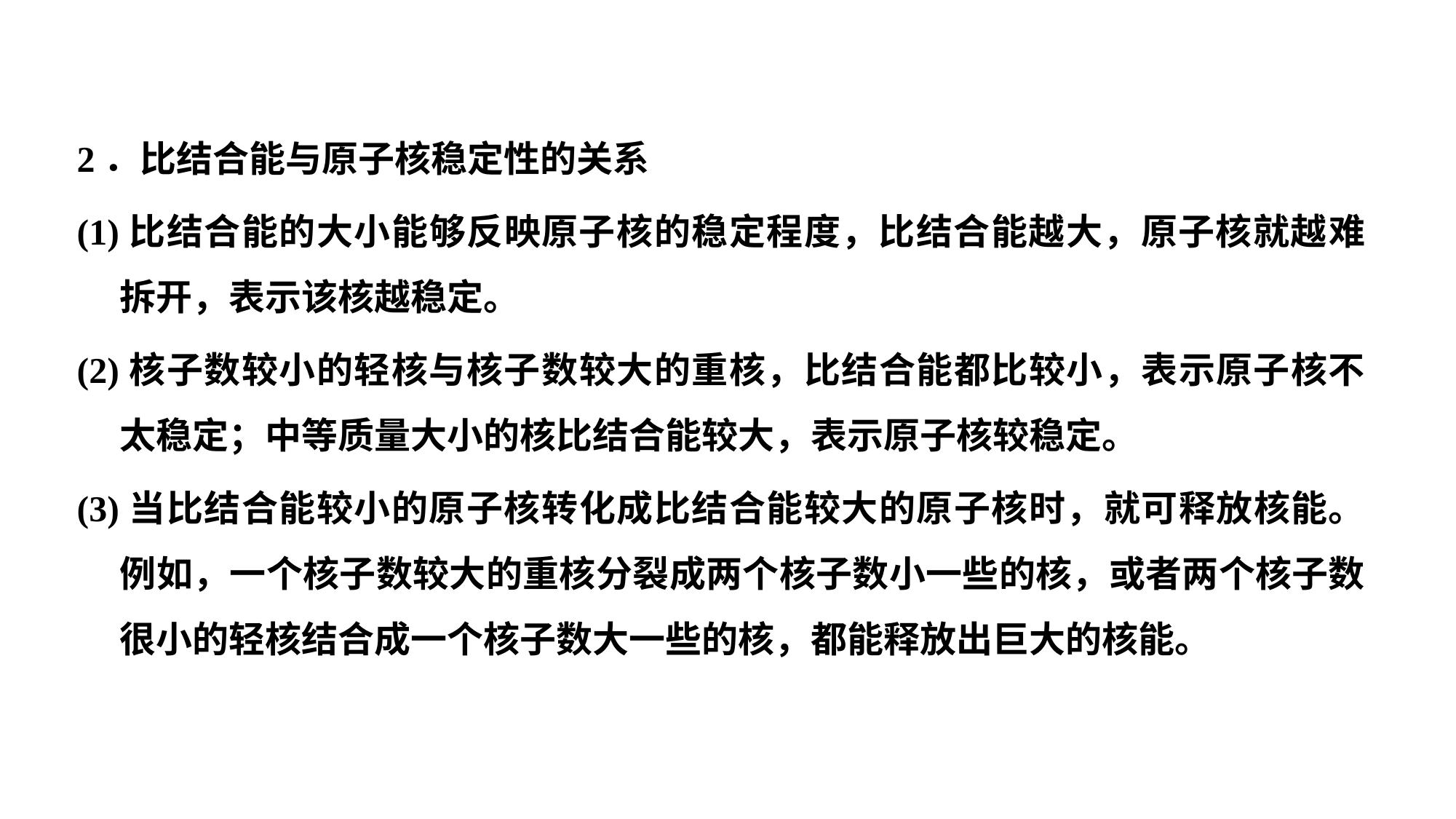

2．比结合能与原子核稳定性的关系
(1)比结合能的大小能够反映原子核的稳定程度，比结合能越大，原子核就越难拆开，表示该核越稳定。
(2)核子数较小的轻核与核子数较大的重核，比结合能都比较小，表示原子核不太稳定；中等质量大小的核比结合能较大，表示原子核较稳定。
(3)当比结合能较小的原子核转化成比结合能较大的原子核时，就可释放核能。例如，一个核子数较大的重核分裂成两个核子数小一些的核，或者两个核子数很小的轻核结合成一个核子数大一些的核，都能释放出巨大的核能。